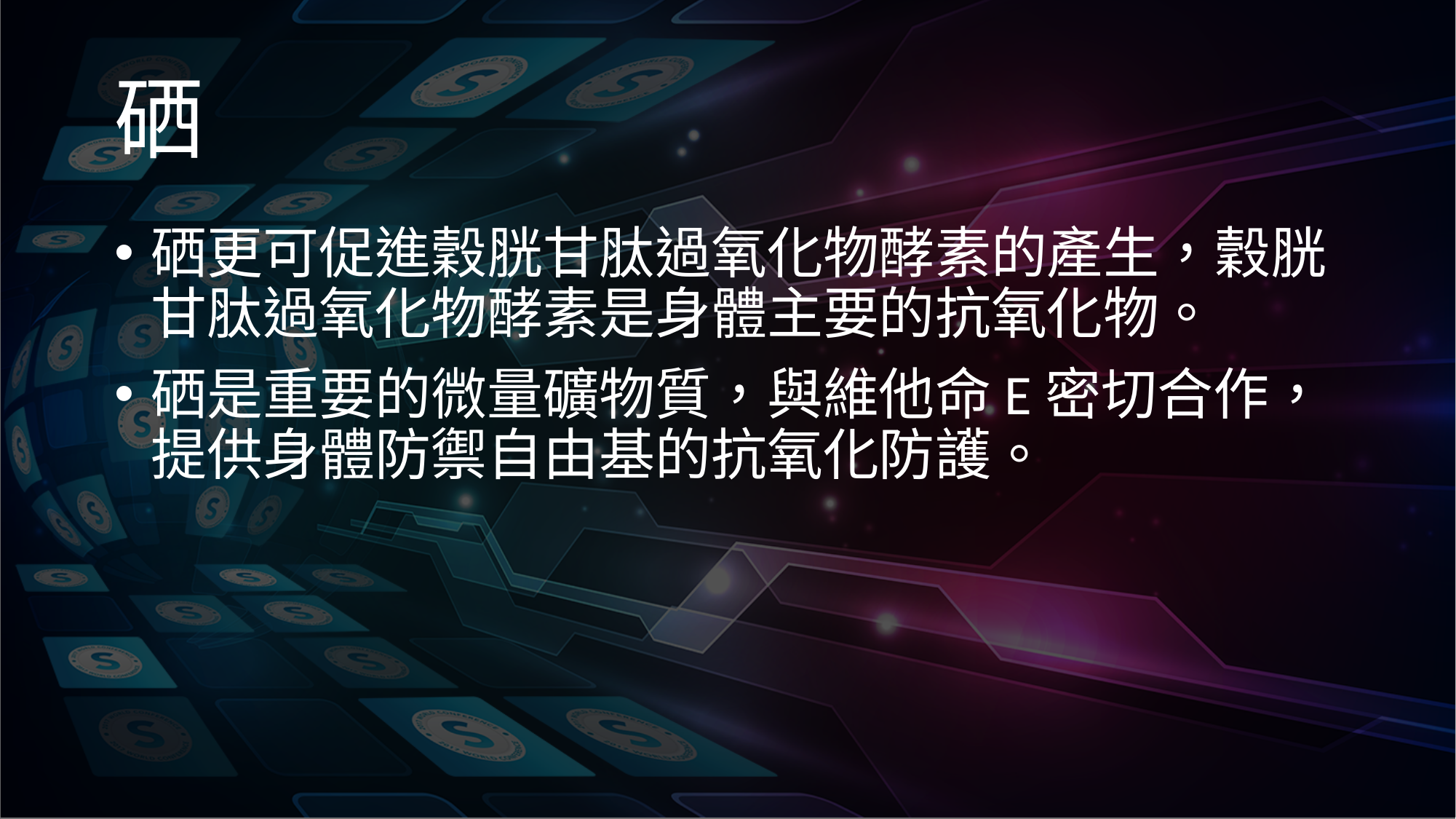

# 硒
硒更可促進穀胱甘肽過氧化物酵素的產生，穀胱甘肽過氧化物酵素是身體主要的抗氧化物。
硒是重要的微量礦物質，與維他命E密切合作，提供身體防禦自由基的抗氧化防護。